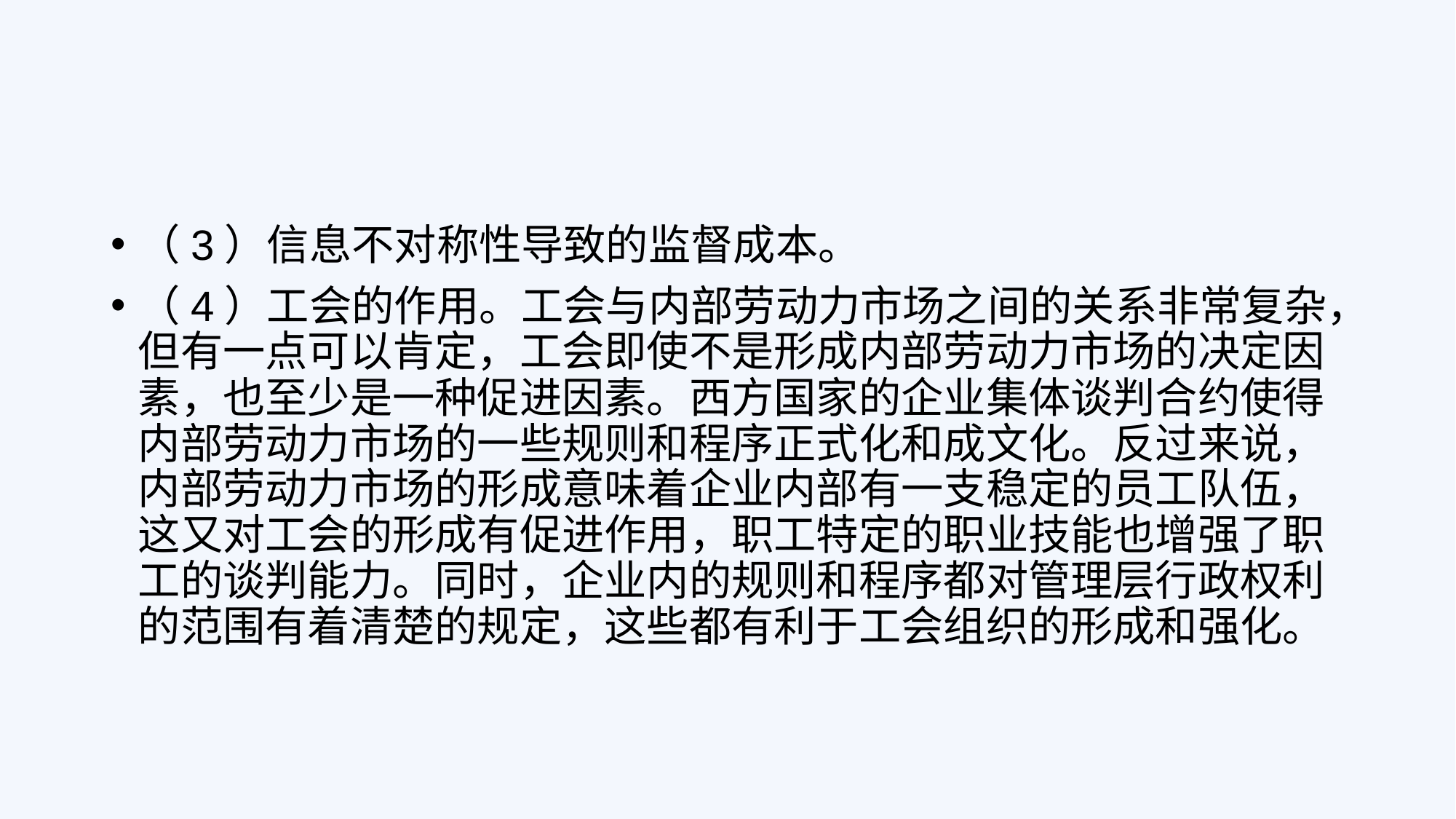

#
（3）信息不对称性导致的监督成本。
（4）工会的作用。工会与内部劳动力市场之间的关系非常复杂，但有一点可以肯定，工会即使不是形成内部劳动力市场的决定因素，也至少是一种促进因素。西方国家的企业集体谈判合约使得内部劳动力市场的一些规则和程序正式化和成文化。反过来说，内部劳动力市场的形成意味着企业内部有一支稳定的员工队伍，这又对工会的形成有促进作用，职工特定的职业技能也增强了职工的谈判能力。同时，企业内的规则和程序都对管理层行政权利的范围有着清楚的规定，这些都有利于工会组织的形成和强化。